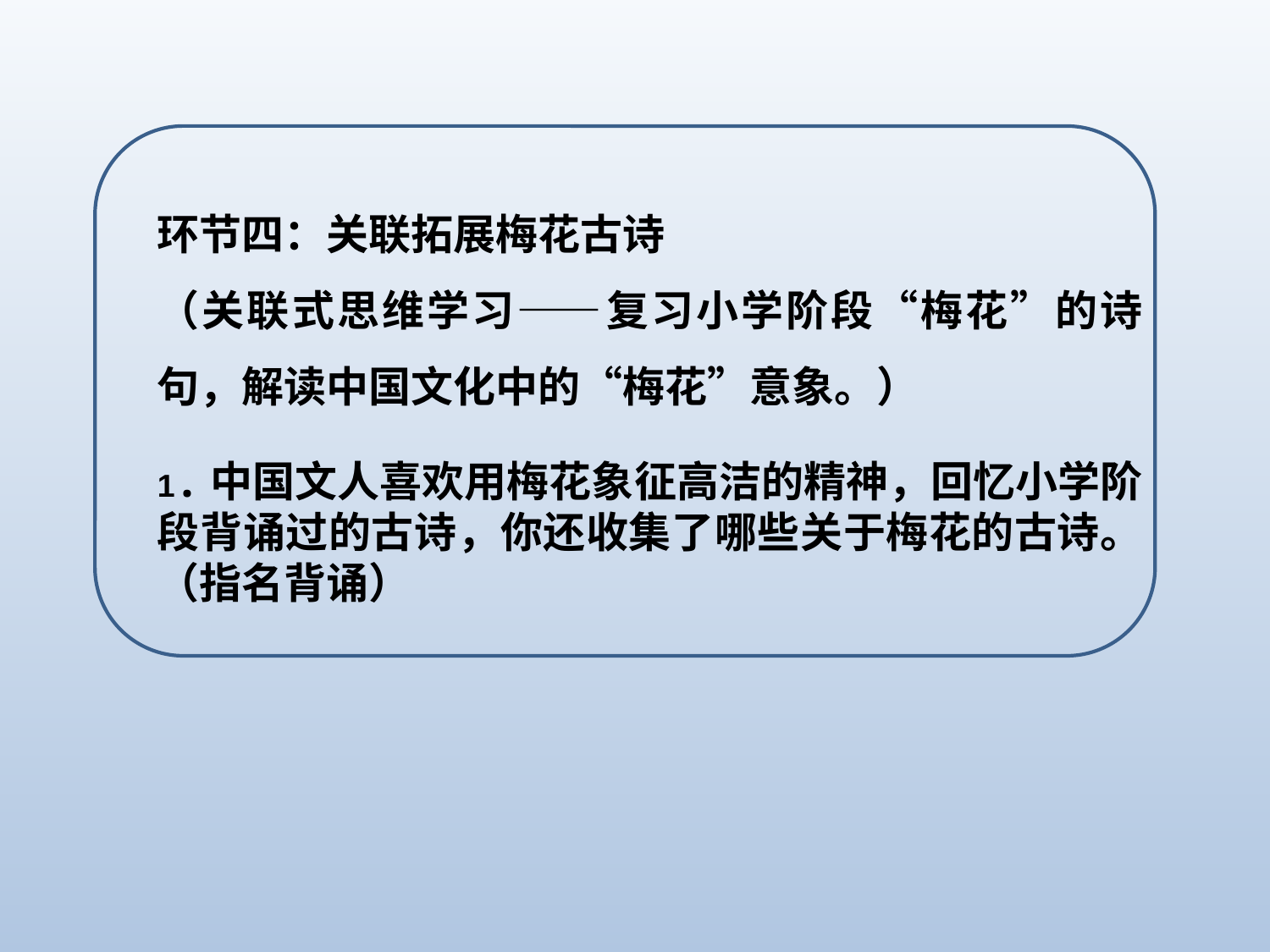

环节四：关联拓展梅花古诗
（关联式思维学习——复习小学阶段“梅花”的诗句，解读中国文化中的“梅花”意象。）

1.中国文人喜欢用梅花象征高洁的精神，回忆小学阶段背诵过的古诗，你还收集了哪些关于梅花的古诗。（指名背诵）